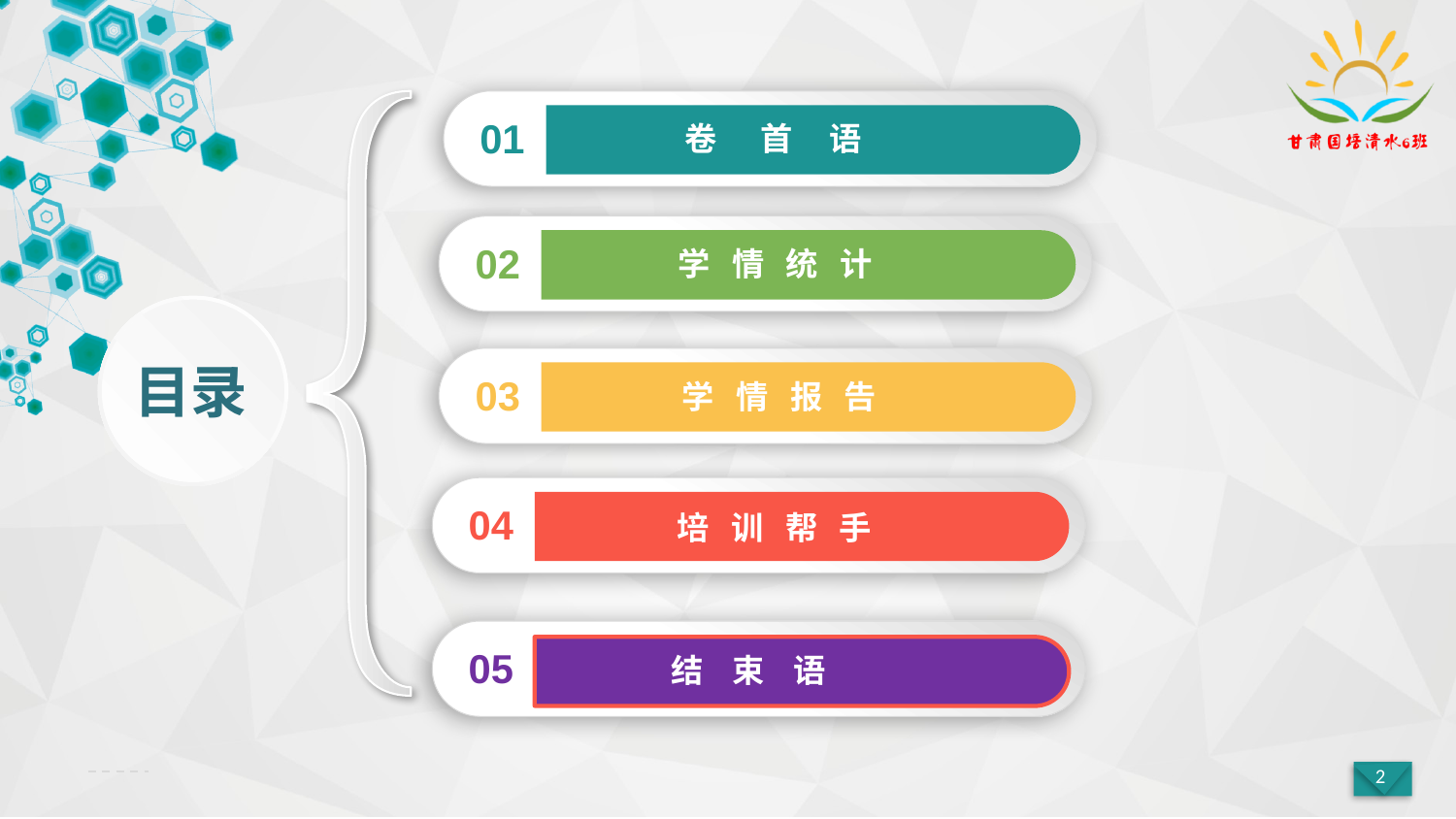

01
卷      首     语

02
学   情   统   计

目录

03
学   情   报   告

04
培   训   帮   手

05

结    束    语